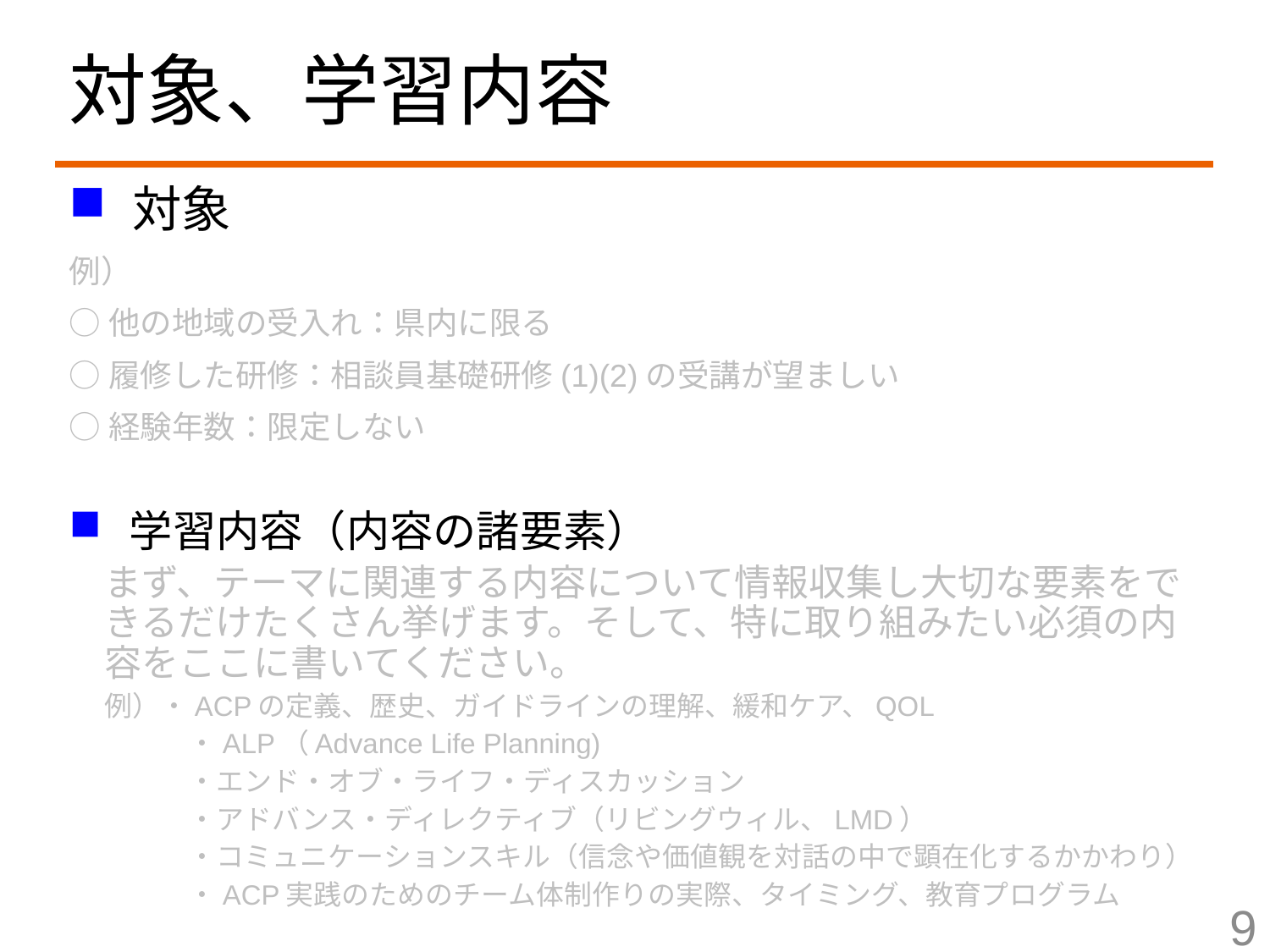

# 対象、学習内容
対象
例）
○他の地域の受入れ：県内に限る
○履修した研修：相談員基礎研修(1)(2)の受講が望ましい
○経験年数：限定しない

学習内容（内容の諸要素）
まず、テーマに関連する内容について情報収集し大切な要素をできるだけたくさん挙げます。そして、特に取り組みたい必須の内容をここに書いてください。
例）・ACPの定義、歴史、ガイドラインの理解、緩和ケア、QOL
　　　・ALP（Advance Life Planning)
　　　・エンド・オブ・ライフ・ディスカッション
　　　・アドバンス・ディレクティブ（リビングウィル、LMD）
　　　・コミュニケーションスキル（信念や価値観を対話の中で顕在化するかかわり）
　　　・ACP実践のためのチーム体制作りの実際、タイミング、教育プログラム

9